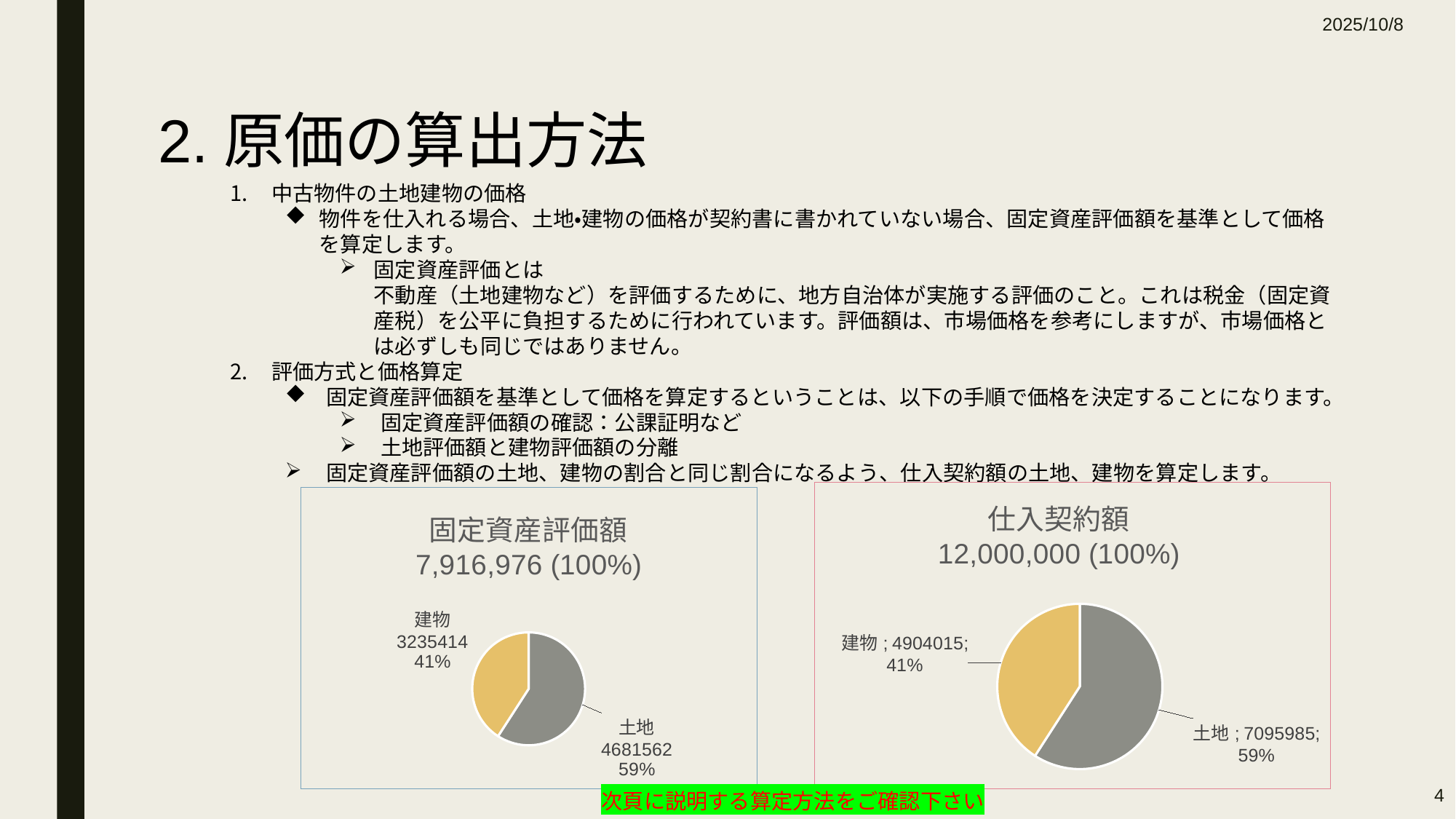

2025/10/8
2.原価の算出方法
中古物件の土地建物の価格
物件を仕入れる場合、土地・建物の価格が契約書に書かれていない場合、固定資産評価額を基準として価格を算定します。
固定資産評価とは
不動産（土地建物など）を評価するために、地方自治体が実施する評価のこと。これは税金（固定資産税）を公平に負担するために行われています。評価額は、市場価格を参考にしますが、市場価格とは必ずしも同じではありません。
評価方式と価格算定
固定資産評価額を基準として価格を算定するということは、以下の手順で価格を決定することになります。
固定資産評価額の確認：公課証明など
土地評価額と建物評価額の分離
固定資産評価額の土地、建物の割合と同じ割合になるよう、仕入契約額の土地、建物を算定します。

### Chart: 仕入契約額
12,000,000 (100%)

| Category | 仕入契約額 |
|---|---|
| 土地 | 7095985.0 |
| 建物 | 4904015.0 |

### Chart: 固定資産評価額
7,916,976 (100%)

| Category | 固定資産評価額 |
|---|---|
| 土地 | 4681562.0 |
| 建物 | 3235414.0 |
4
次頁に説明する算定方法をご確認下さい